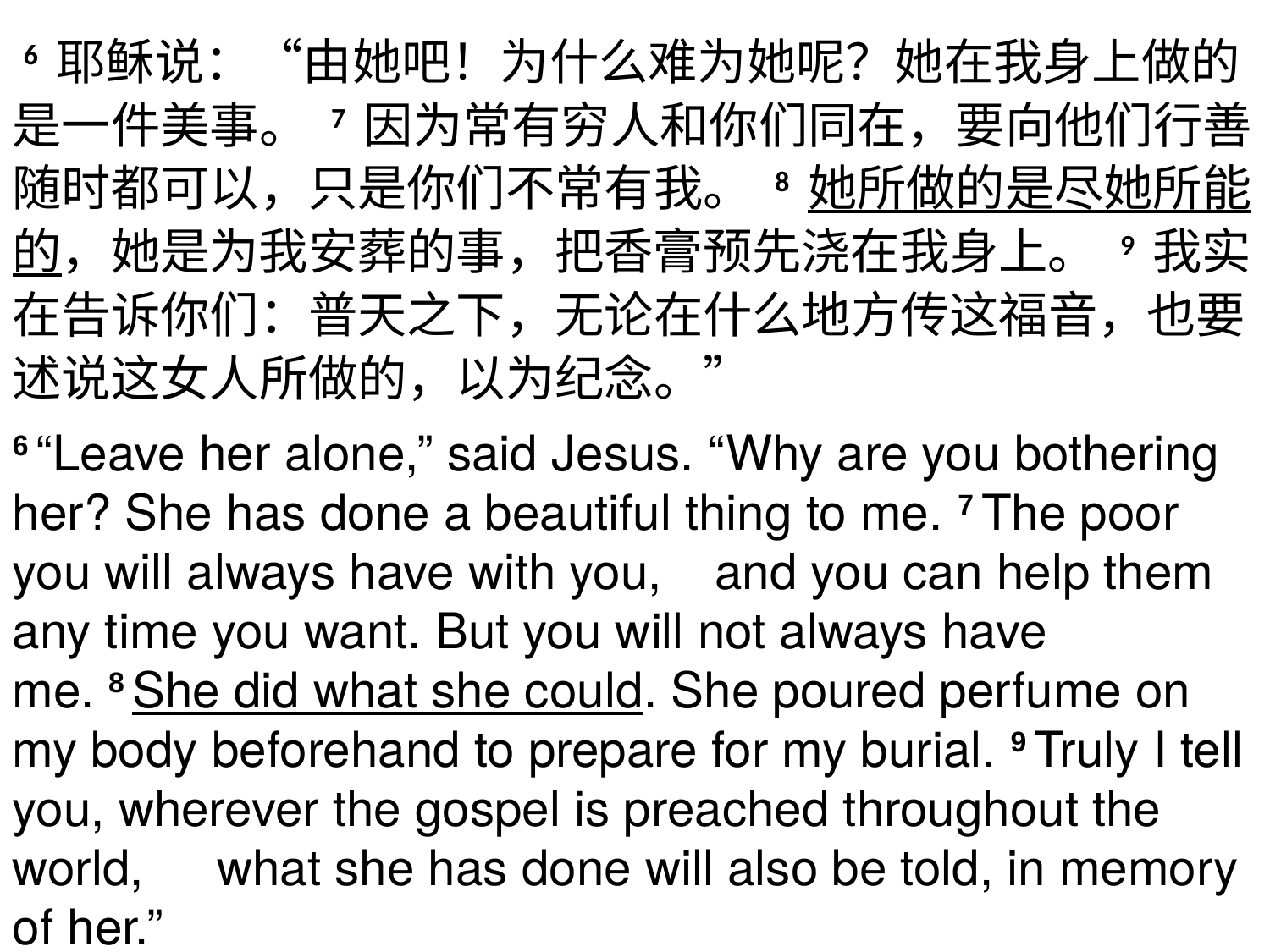

6 耶稣说：“由她吧！为什么难为她呢？她在我身上做的是一件美事。 7 因为常有穷人和你们同在，要向他们行善随时都可以，只是你们不常有我。 8 她所做的是尽她所能的，她是为我安葬的事，把香膏预先浇在我身上。 9 我实在告诉你们：普天之下，无论在什么地方传这福音，也要述说这女人所做的，以为纪念。”

6 “Leave her alone,” said Jesus. “Why are you bothering her? She has done a beautiful thing to me. 7 The poor you will always have with you,　and you can help them any time you want. But you will not always have me. 8 She did what she could. She poured perfume on my body beforehand to prepare for my burial. 9 Truly I tell you, wherever the gospel is preached throughout the world,　what she has done will also be told, in memory of her.”